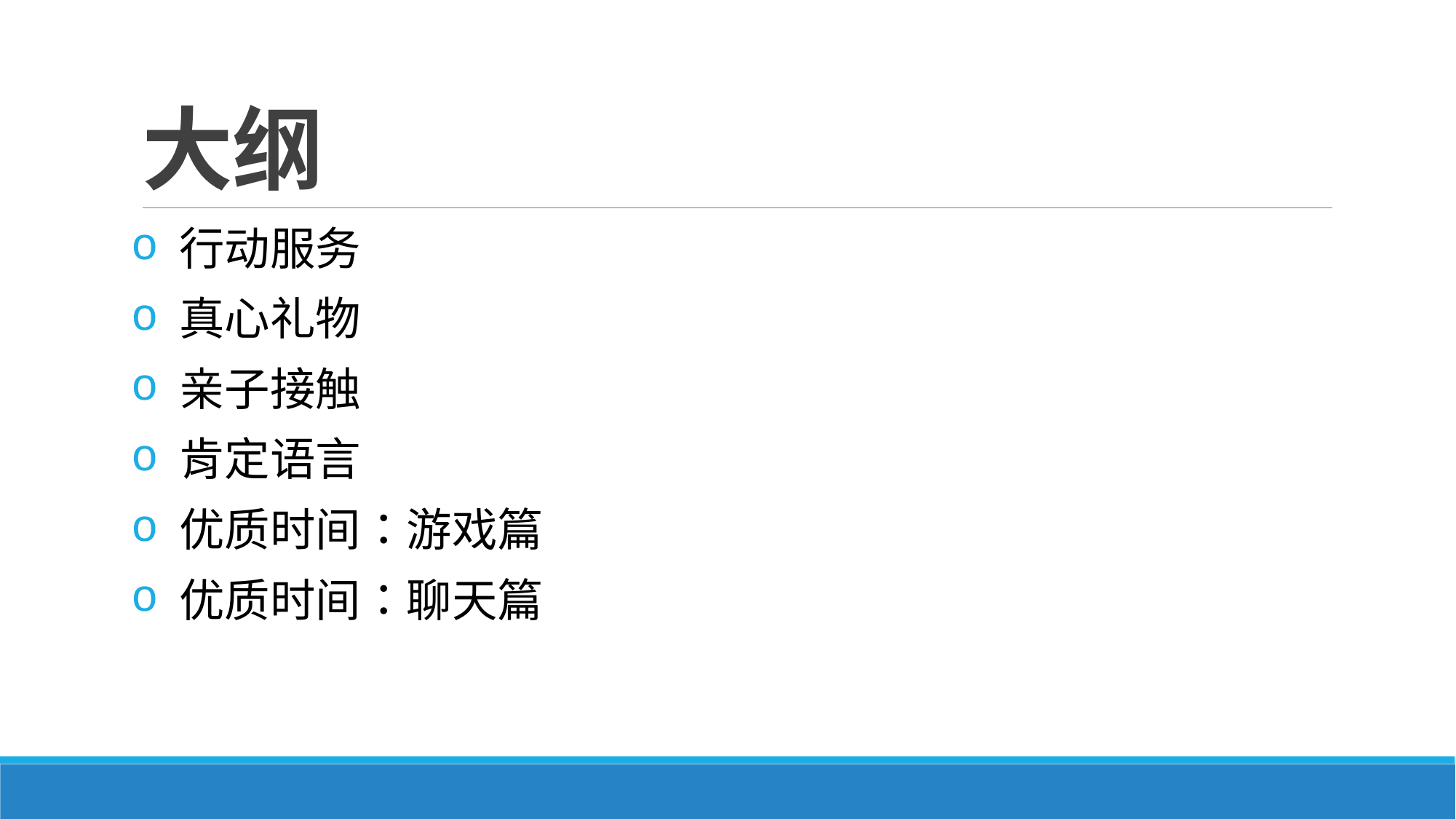

# 大纲
 行动服务
 真心礼物
 亲子接触
 肯定语言
 优质时间：游戏篇
 优质时间：聊天篇